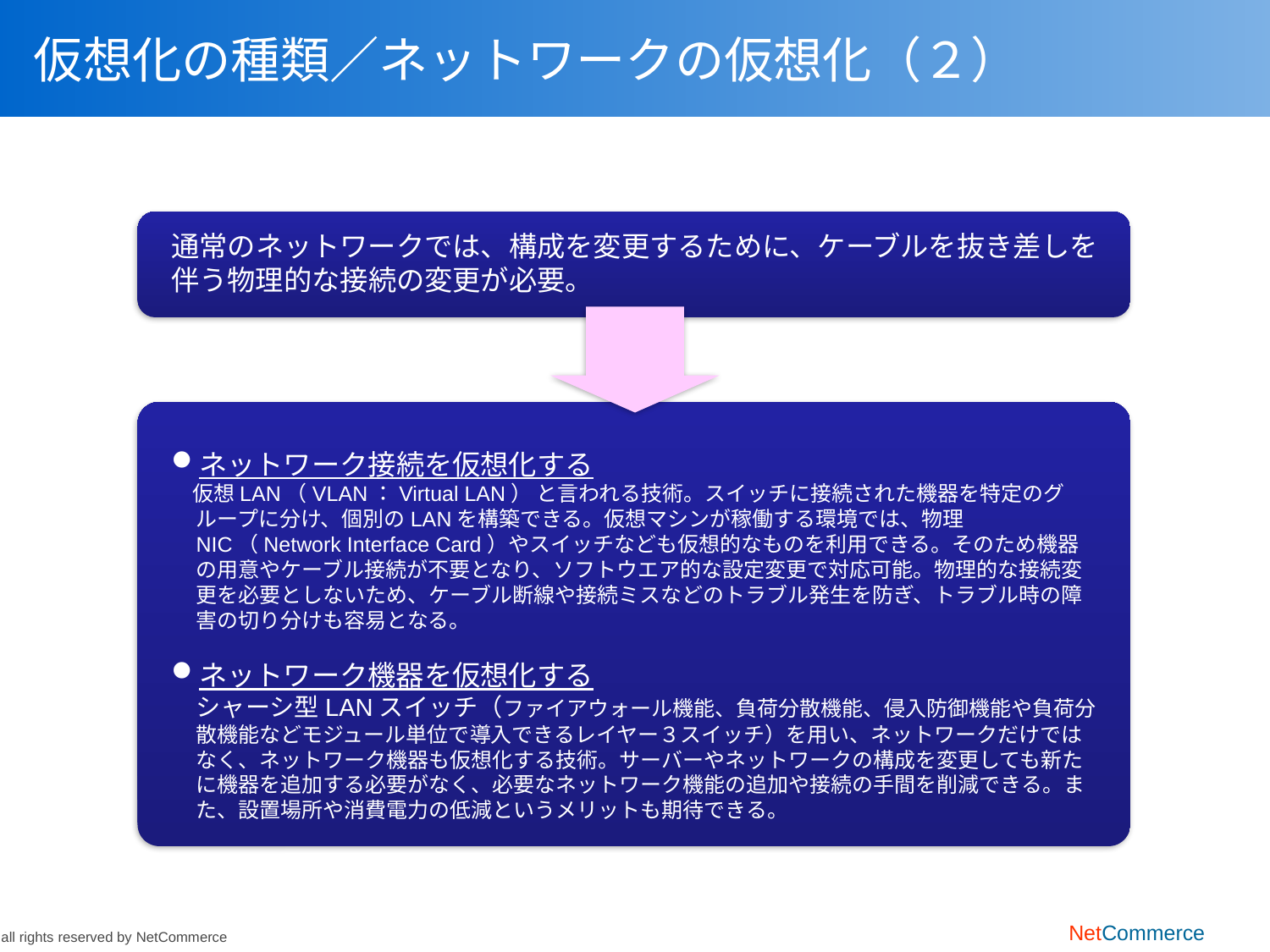

# 仮想化の種類／ネットワークの仮想化（２）

通常のネットワークでは、構成を変更するために、ケーブルを抜き差しを伴う物理的な接続の変更が必要。

ネットワーク接続を仮想化する
　仮想LAN（VLAN：Virtual LAN） と言われる技術。スイッチに接続された機器を特定のグループに分け、個別のLANを構築できる。仮想マシンが稼働する環境では、物理NIC（Network Interface Card）やスイッチなども仮想的なものを利用できる。そのため機器の用意やケーブル接続が不要となり、ソフトウエア的な設定変更で対応可能。物理的な接続変更を必要としないため、ケーブル断線や接続ミスなどのトラブル発生を防ぎ、トラブル時の障害の切り分けも容易となる。

ネットワーク機器を仮想化する
　シャーシ型LANスイッチ（ファイアウォール機能、負荷分散機能、侵入防御機能や負荷分散機能などモジュール単位で導入できるレイヤー３スイッチ）を用い、ネットワークだけではなく、ネットワーク機器も仮想化する技術。サーバーやネットワークの構成を変更しても新たに機器を追加する必要がなく、必要なネットワーク機能の追加や接続の手間を削減できる。また、設置場所や消費電力の低減というメリットも期待できる。